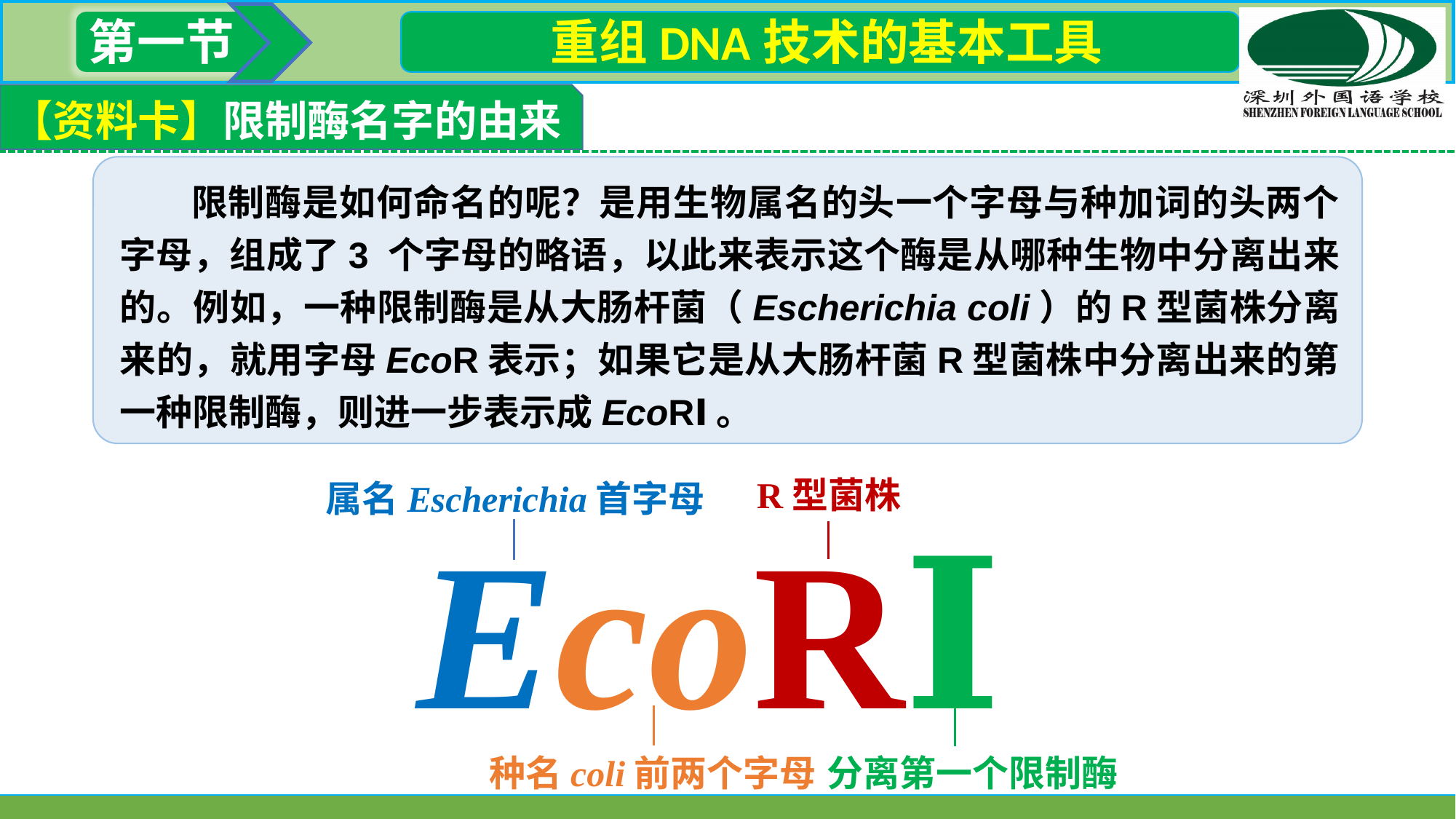

第一节
    重组DNA技术的基本工具
【资料卡】限制酶名字的由来

       限制酶是如何命名的呢？是用生物属名的头一个字母与种加词的头两个字母，组成了3 个字母的略语，以此来表示这个酶是从哪种生物中分离出来的。例如，一种限制酶是从大肠杆菌（Escherichia coli）的R型菌株分离来的，就用字母EcoR表示；如果它是从大肠杆菌R型菌株中分离出来的第一种限制酶，则进一步表示成EcoRⅠ。
R型菌株
属名Escherichia首字母
EcoRⅠ
种名coli前两个字母
分离第一个限制酶